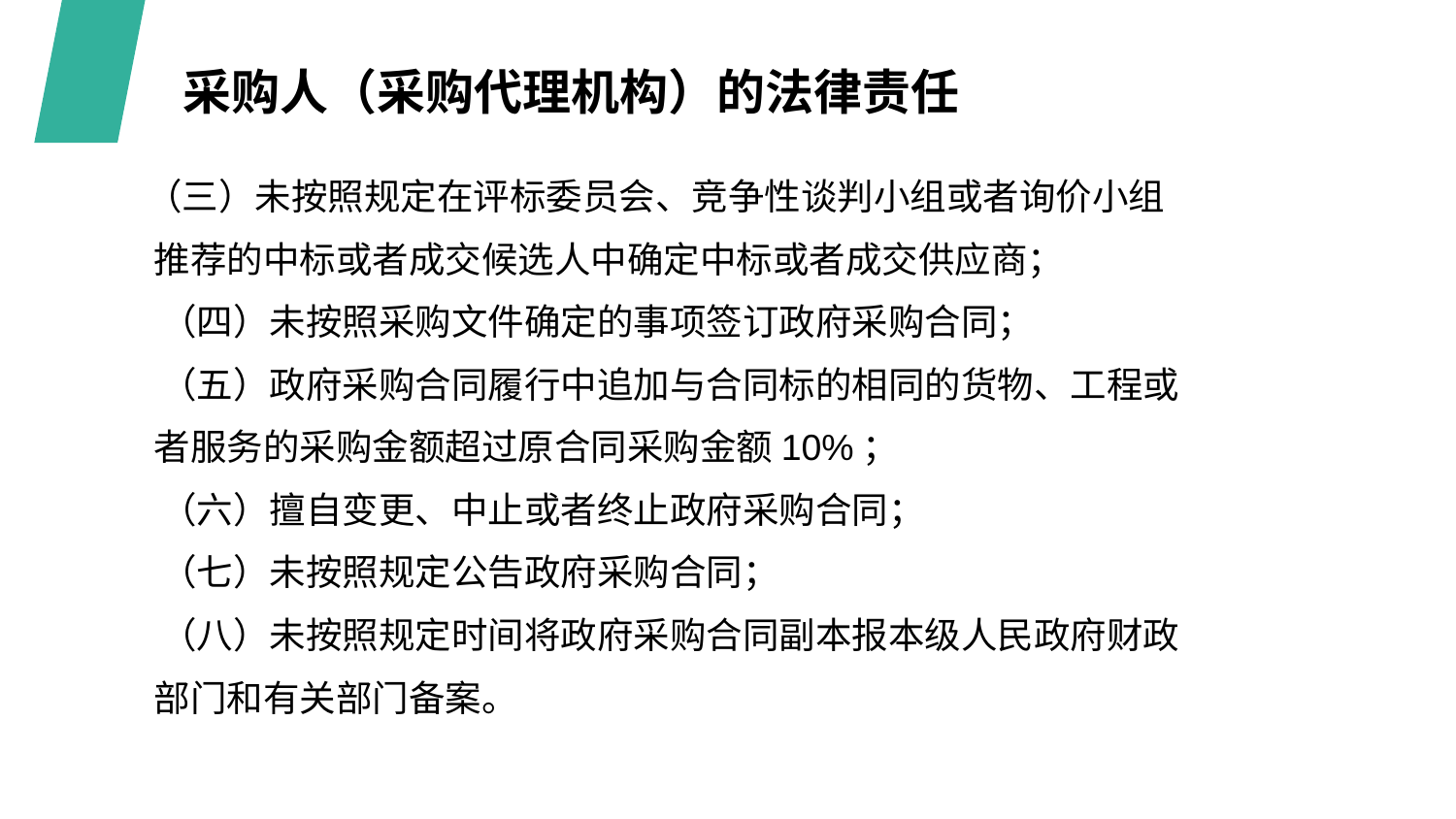

采购人（采购代理机构）的法律责任
      （三）未按照规定在评标委员会、竞争性谈判小组或者询价小组
       推荐的中标或者成交候选人中确定中标或者成交供应商；
　　（四）未按照采购文件确定的事项签订政府采购合同；
　　（五）政府采购合同履行中追加与合同标的相同的货物、工程或
       者服务的采购金额超过原合同采购金额10%；
　　（六）擅自变更、中止或者终止政府采购合同；
　　（七）未按照规定公告政府采购合同；
　　（八）未按照规定时间将政府采购合同副本报本级人民政府财政
       部门和有关部门备案。